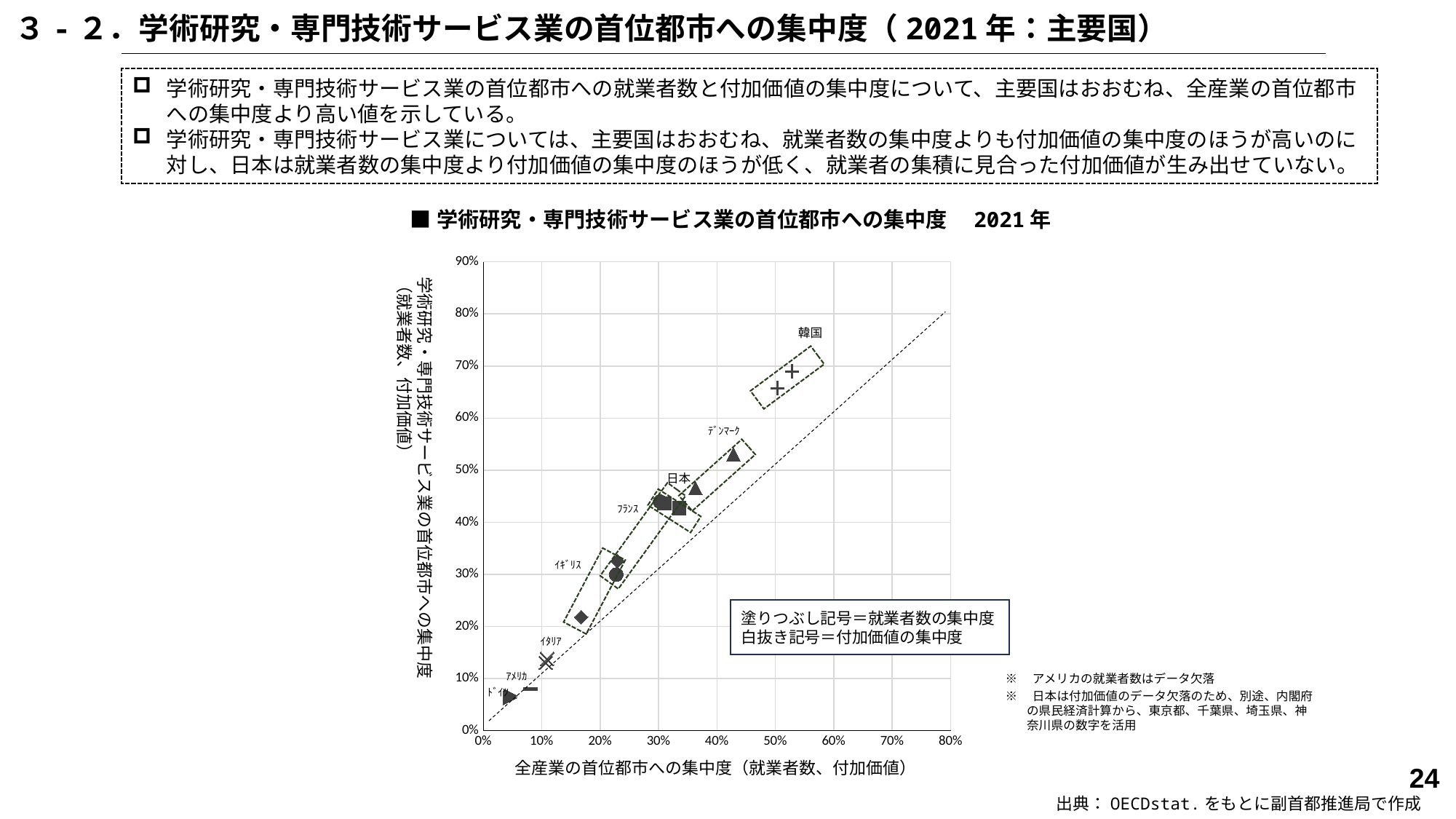

３-２．学術研究・専門技術サービス業の首位都市への集中度（2021年：主要国）
学術研究・専門技術サービス業の首位都市への就業者数と付加価値の集中度について、主要国はおおむね、全産業の首位都市への集中度より高い値を示している。
学術研究・専門技術サービス業については、主要国はおおむね、就業者数の集中度よりも付加価値の集中度のほうが高いのに対し、日本は就業者数の集中度より付加価値の集中度のほうが低く、就業者の集積に見合った付加価値が生み出せていない。
■学術研究・専門技術サービス業の首位都市への集中度　2021年

### Chart

| Category |  |  |
|---|---|---|
学術研究・専門技術サービス業の首位都市への集中度
（就業者数、付加価値）
韓国

ﾃﾞﾝﾏｰｸ

日本

ﾌﾗﾝｽ

ｲｷﾞﾘｽ
塗りつぶし記号＝就業者数の集中度
白抜き記号＝付加価値の集中度
ｲﾀﾘｱ
ｱﾒﾘｶ
※　アメリカの就業者数はデータ欠落
ﾄﾞｲﾂ
※　日本は付加価値のデータ欠落のため、別途、内閣府の県民経済計算から、東京都、千葉県、埼玉県、神奈川県の数字を活用
全産業の首位都市への集中度（就業者数、付加価値）
24
出典：OECDstat.をもとに副首都推進局で作成